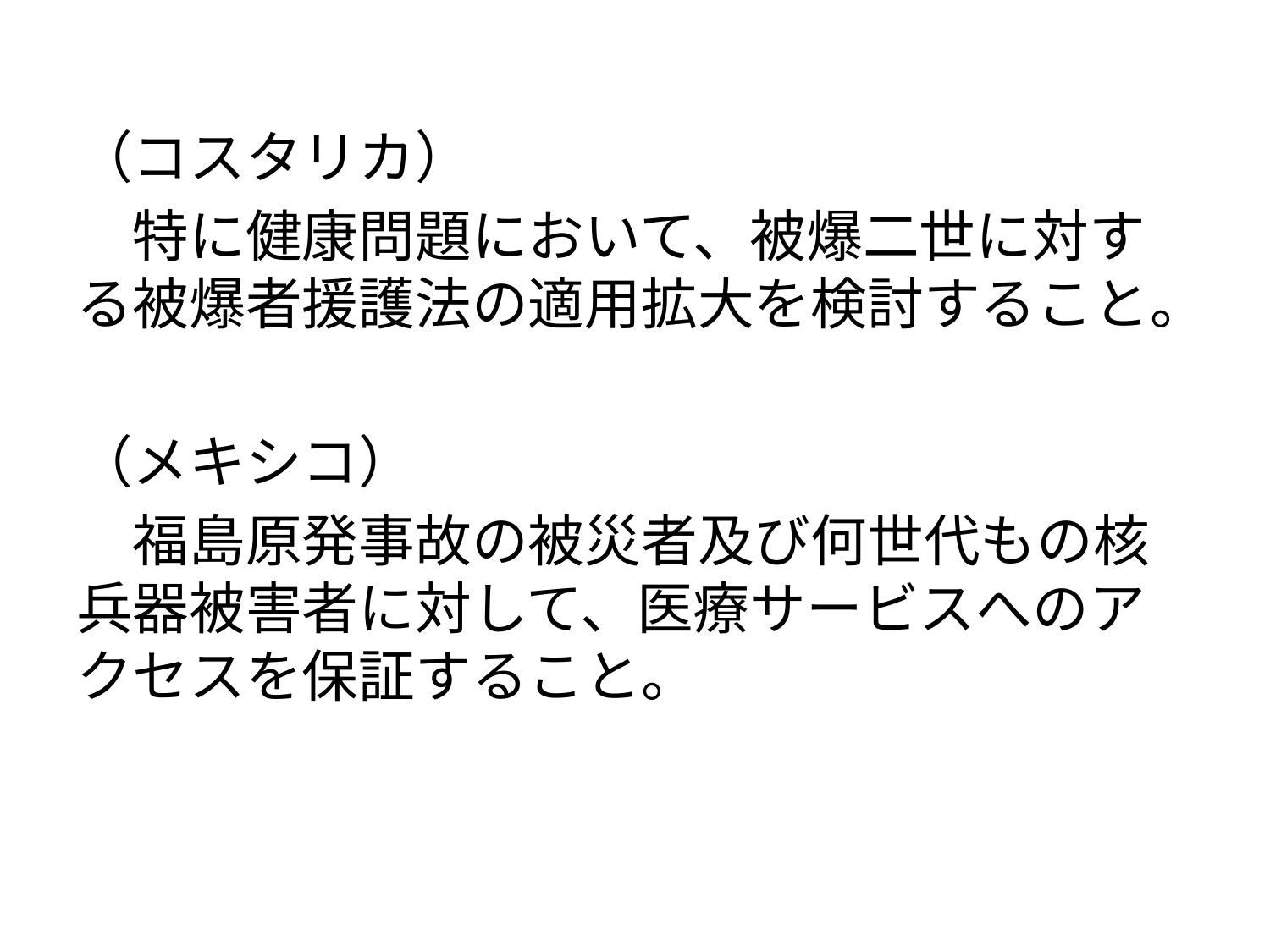

（コスタリカ）
　特に健康問題において、被爆二世に対する被爆者援護法の適用拡大を検討すること。

（メキシコ）
　福島原発事故の被災者及び何世代もの核兵器被害者に対して、医療サービスへのアクセスを保証すること。
#